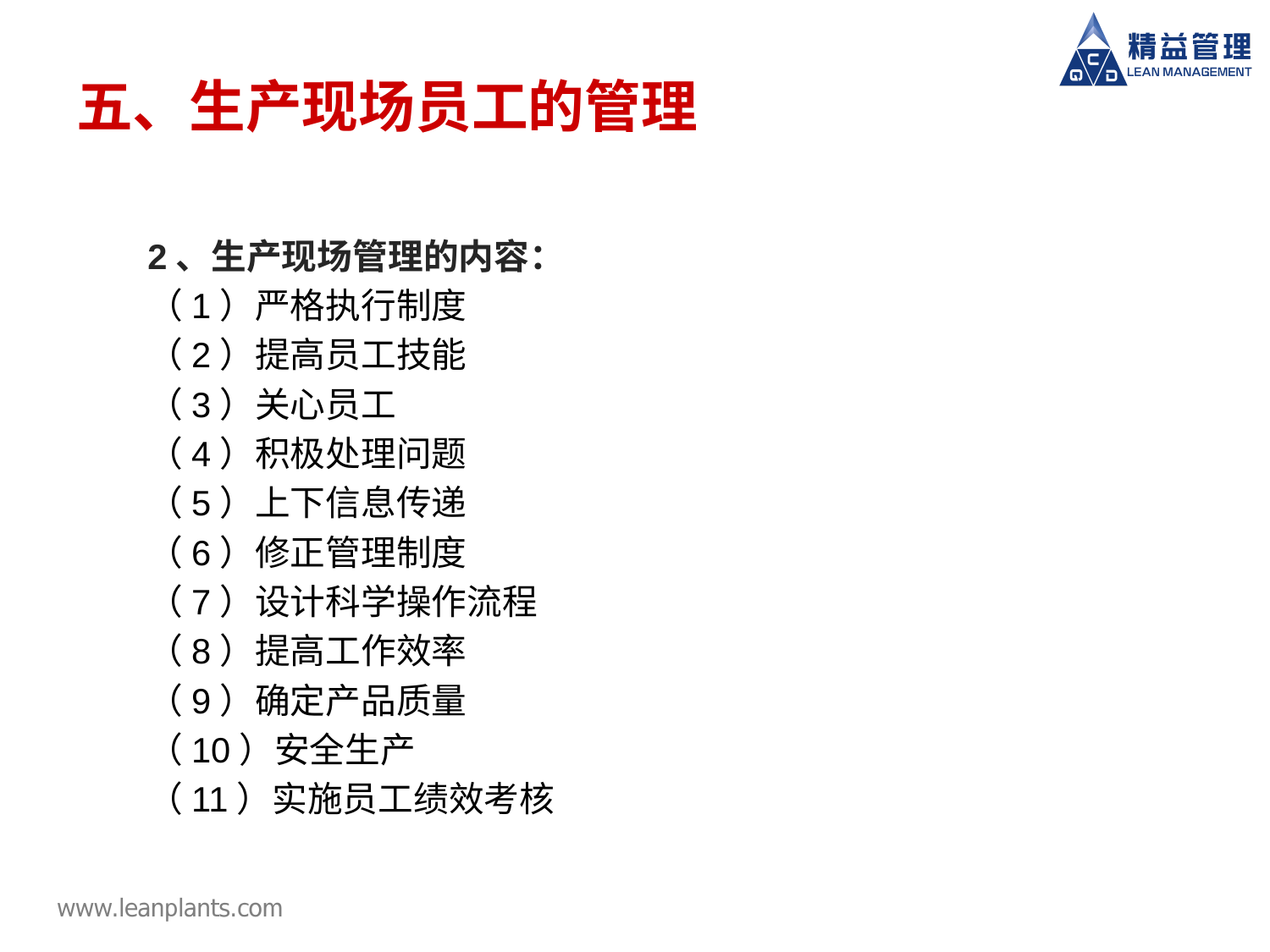

# 五、生产现场员工的管理
2、生产现场管理的内容：
（1）严格执行制度
（2）提高员工技能
（3）关心员工
（4）积极处理问题
（5）上下信息传递
（6）修正管理制度
（7）设计科学操作流程
（8）提高工作效率
（9）确定产品质量
（10）安全生产
（11）实施员工绩效考核